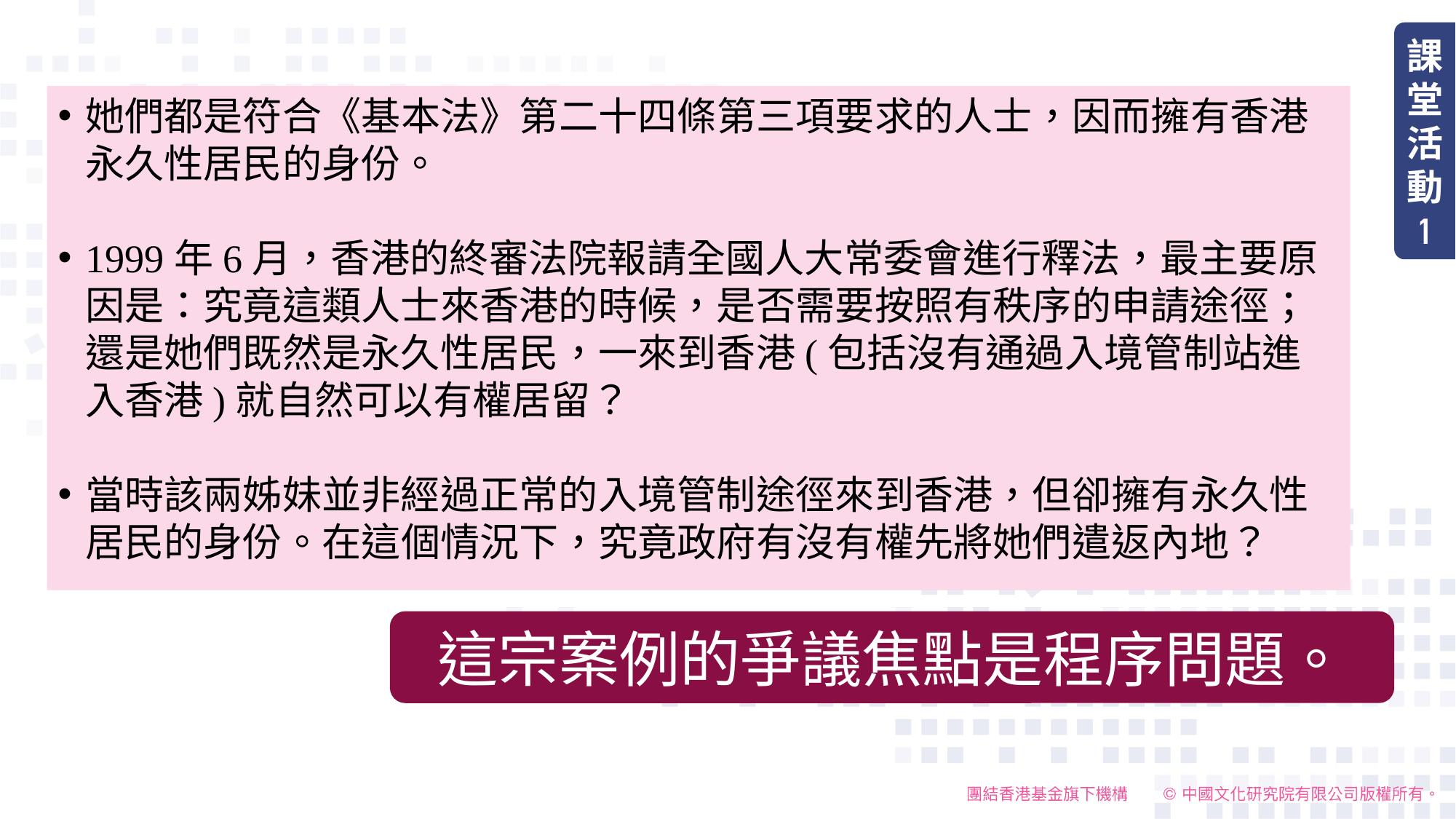

課堂活動
1
她們都是符合《基本法》第二十四條第三項要求的人士，因而擁有香港永久性居民的身份。

1999年6月，香港的終審法院報請全國人大常委會進行釋法，最主要原因是：究竟這類人士來香港的時候，是否需要按照有秩序的申請途徑；還是她們既然是永久性居民，一來到香港(包括沒有通過入境管制站進入香港)就自然可以有權居留？

當時該兩姊妹並非經過正常的入境管制途徑來到香港，但卻擁有永久性居民的身份。在這個情況下，究竟政府有沒有權先將她們遣返內地？

這宗案例的爭議焦點是程序問題。